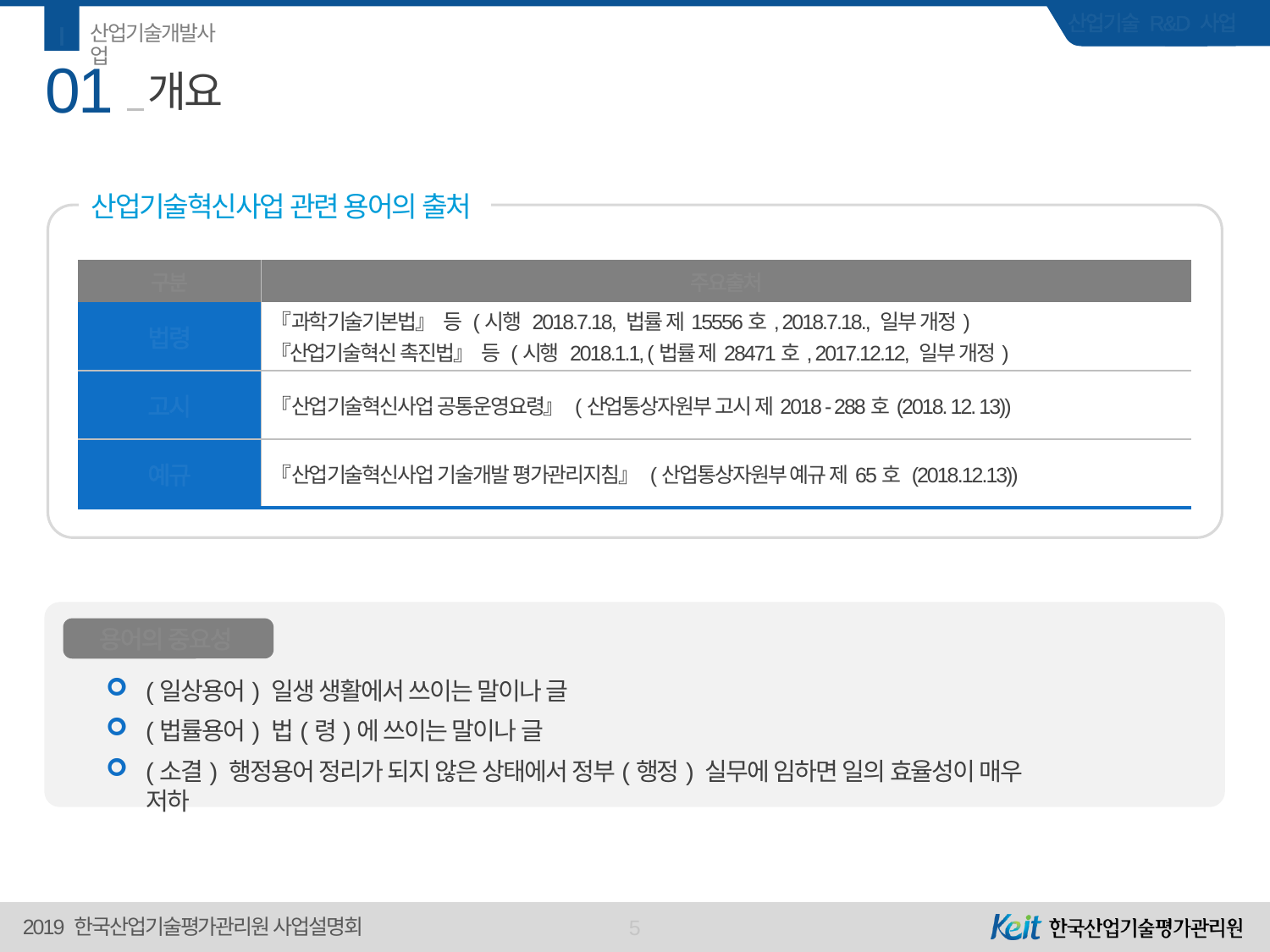

Ⅰ
산업기술개발사업
01
# 개요
산업기술혁신사업 관련 용어의 출처

| 구분 | 주요출처 |
| --- | --- |
| 법령 | 『과학기술기본법』 등 (시행 2018.7.18, 법률 제15556호, 2018.7.18., 일부 개정) 『산업기술혁신 촉진법』 등 (시행 2018.1.1, (법률 제28471호, 2017.12.12, 일부 개정) |
| 고시 | 『산업기술혁신사업 공통운영요령』 (산업통상자원부 고시 제2018 - 288호(2018. 12. 13)) |
| 예규 | 『산업기술혁신사업 기술개발 평가관리지침』 (산업통상자원부 예규 제65호 (2018.12.13)) |

용어의 중요성
(일상용어) 일생 생활에서 쓰이는 말이나 글
(법률용어) 법(령)에 쓰이는 말이나 글
(소결) 행정용어 정리가 되지 않은 상태에서 정부(행정) 실무에 임하면 일의 효율성이 매우 저하
5